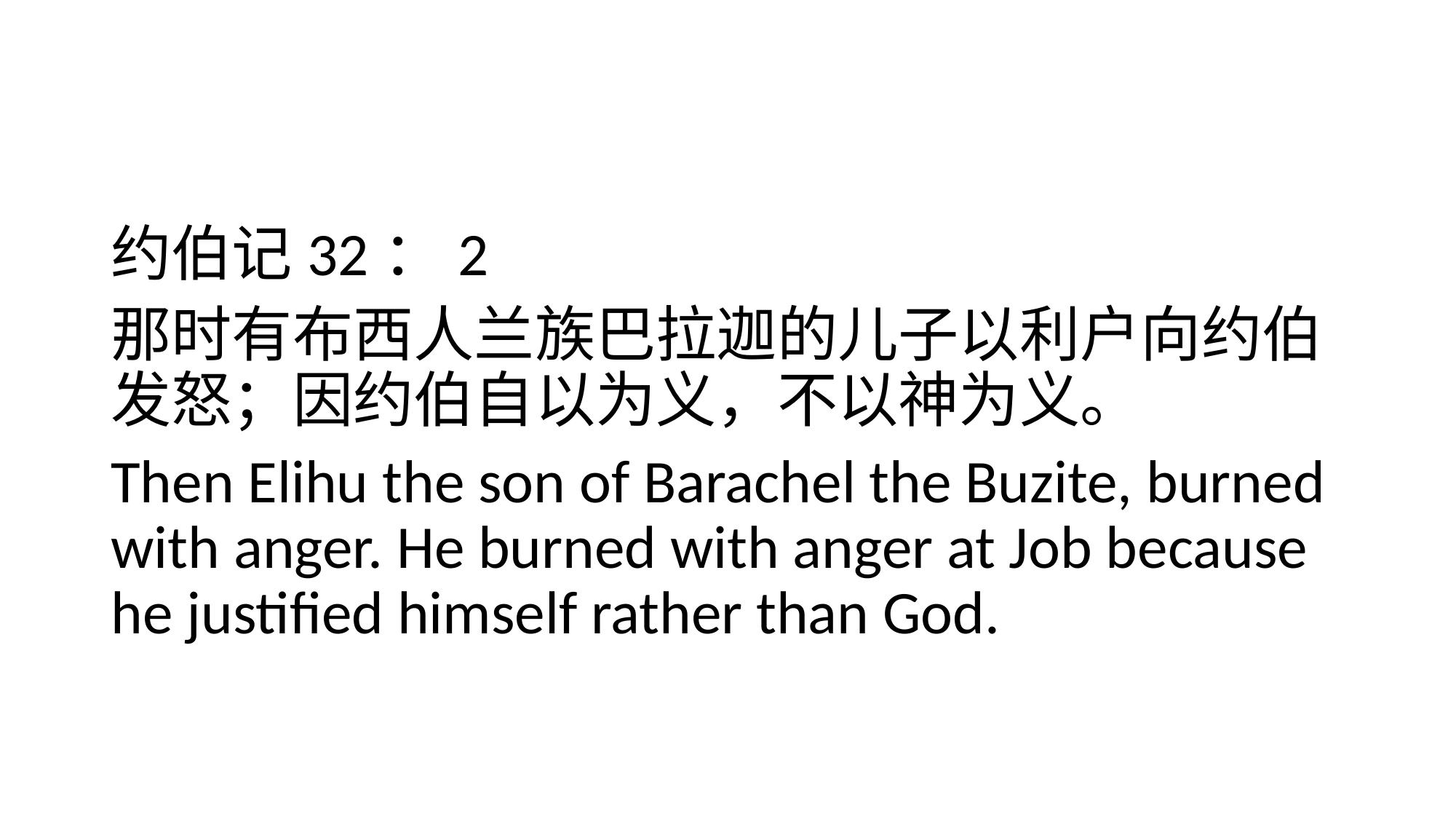

#
约伯记32：2
那时有布西人兰族巴拉迦的儿子以利户向约伯发怒；因约伯自以为义，不以神为义。
Then Elihu the son of Barachel the Buzite, burned with anger. He burned with anger at Job because he justified himself rather than God.